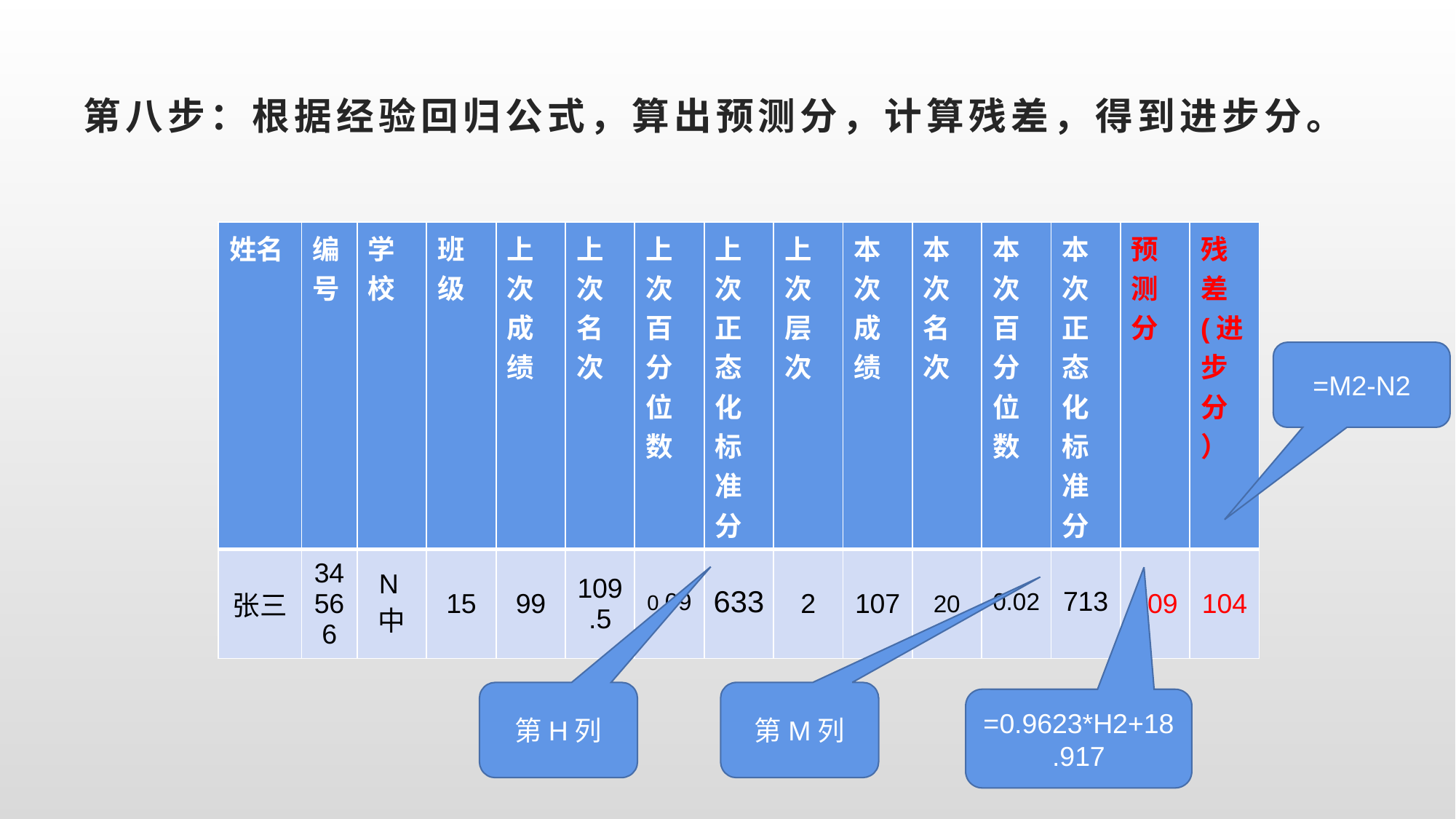

# 第八步：根据经验回归公式，算出预测分，计算残差，得到进步分。
| 姓名 | 编号 | 学校 | 班级 | 上次成绩 | 上次名次 | 上次百分位数 | 上次正态化标准分 | 上次层次 | 本次成绩 | 本次名次 | 本次百分位数 | 本次正态化标准分 | 预测分 | 残差(进步分） |
| --- | --- | --- | --- | --- | --- | --- | --- | --- | --- | --- | --- | --- | --- | --- |
| 张三 | 34566 | N中 | 15 | 99 | 109.5 | 0.09 | 633 | 2 | 107 | 20 | 0.02 | 713 | 609 | 104 |
=M2-N2
第H列
第M列
=0.9623*H2+18.917